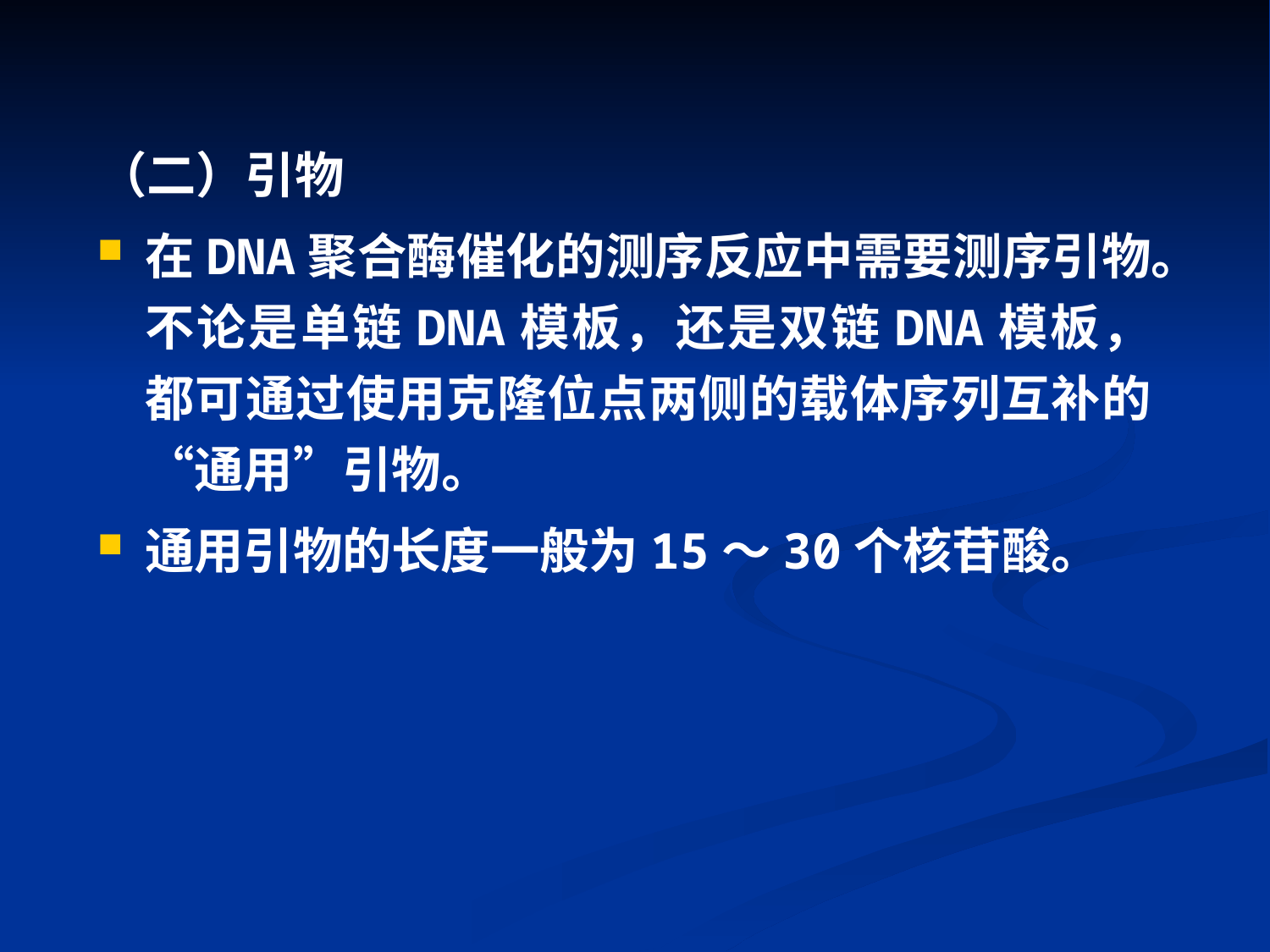

（二）引物
在DNA聚合酶催化的测序反应中需要测序引物。不论是单链DNA模板，还是双链DNA模板，都可通过使用克隆位点两侧的载体序列互补的“通用”引物。
通用引物的长度一般为15～30个核苷酸。